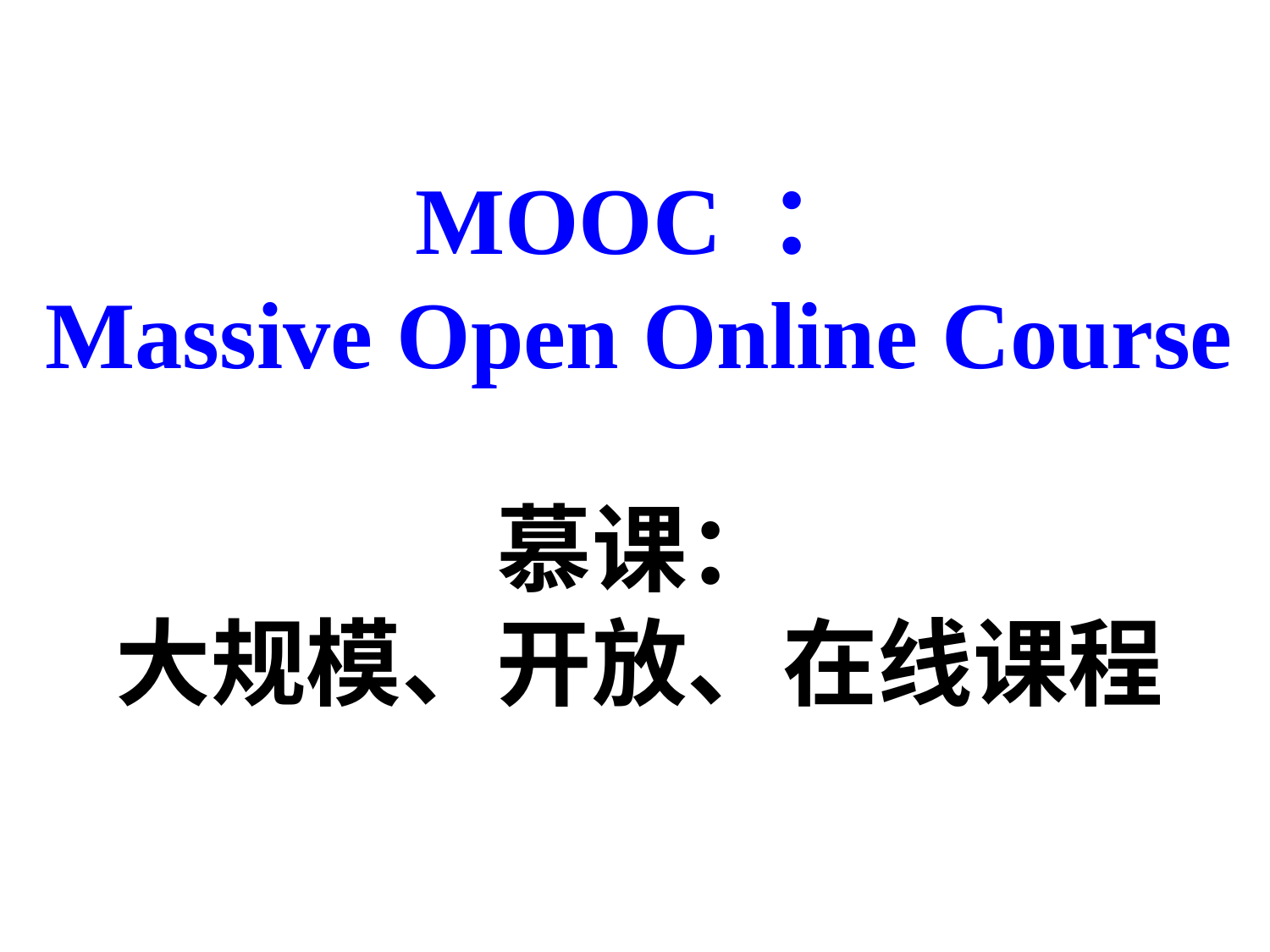

# MOOC ： Massive Open Online Course 慕课： 大规模、开放、在线课程